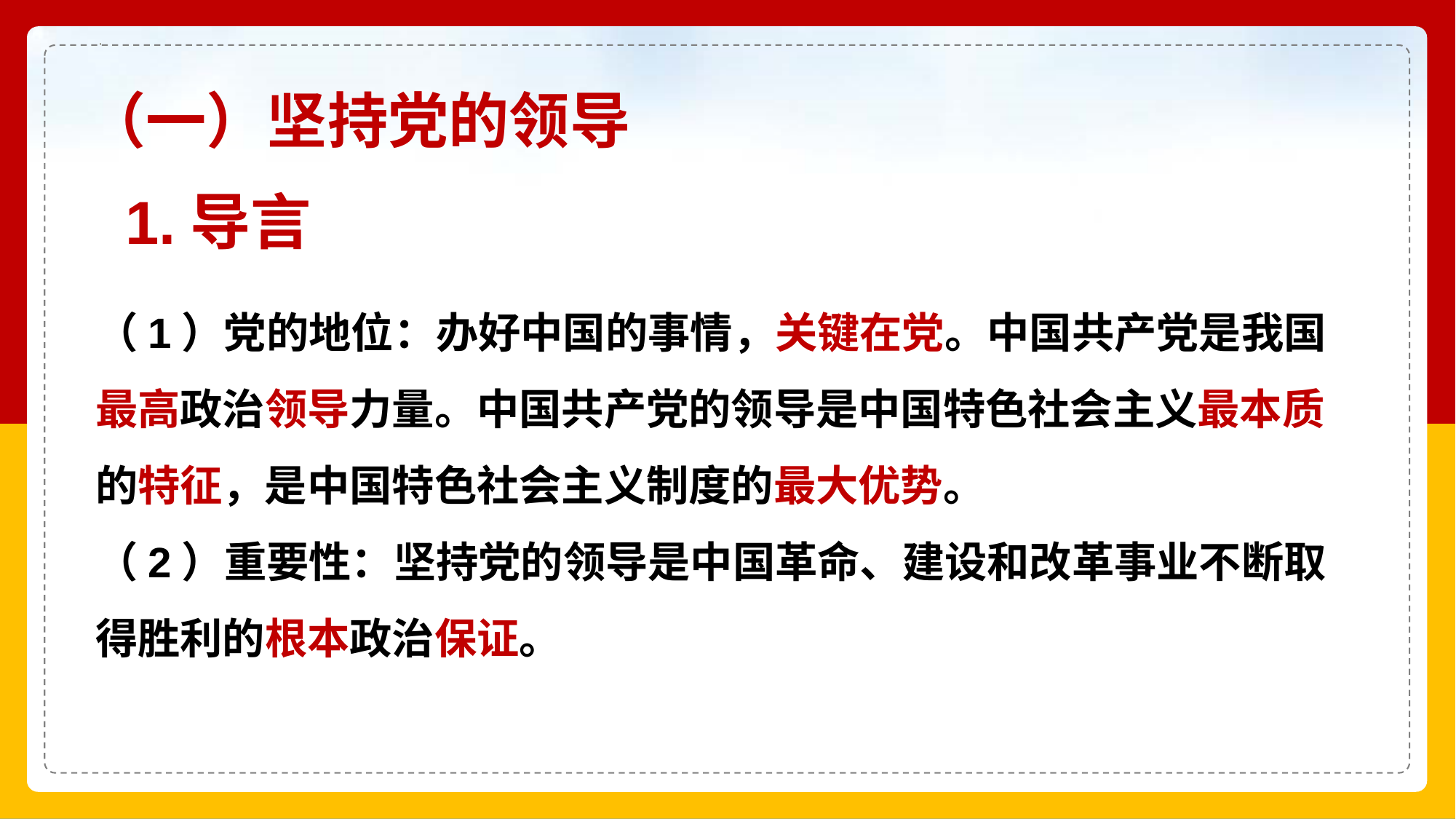

（一）坚持党的领导
1.导言
（1）党的地位：办好中国的事情，关键在党。中国共产党是我国最高政治领导力量。中国共产党的领导是中国特色社会主义最本质的特征，是中国特色社会主义制度的最大优势。
（2）重要性：坚持党的领导是中国革命、建设和改革事业不断取得胜利的根本政治保证。